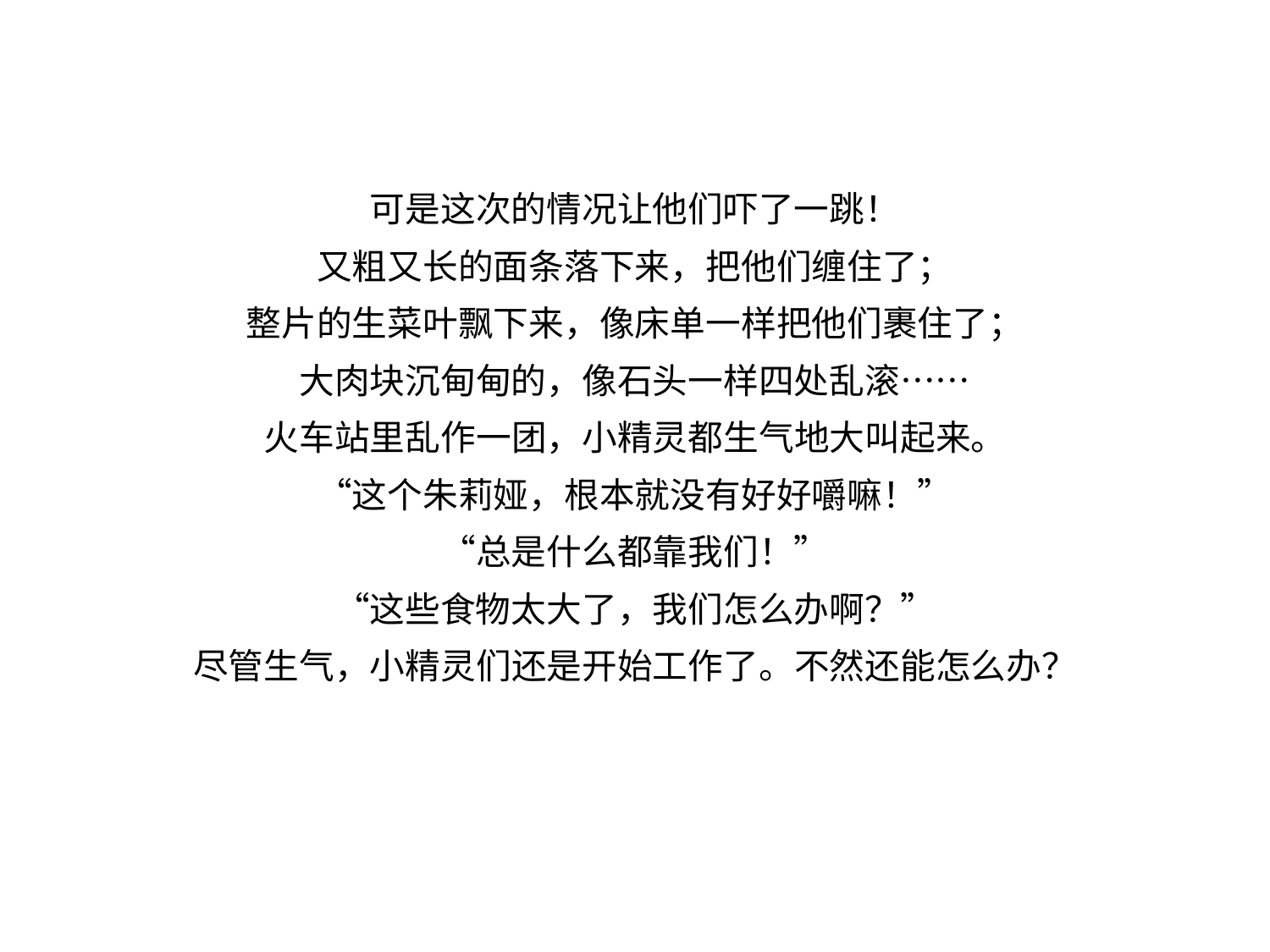

可是这次的情况让他们吓了一跳！
又粗又长的面条落下来，把他们缠住了；
整片的生菜叶飘下来，像床单一样把他们裹住了；
大肉块沉甸甸的，像石头一样四处乱滚……
火车站里乱作一团，小精灵都生气地大叫起来。
“这个朱莉娅，根本就没有好好嚼嘛！”
“总是什么都靠我们！”
“这些食物太大了，我们怎么办啊？”
尽管生气，小精灵们还是开始工作了。不然还能怎么办？